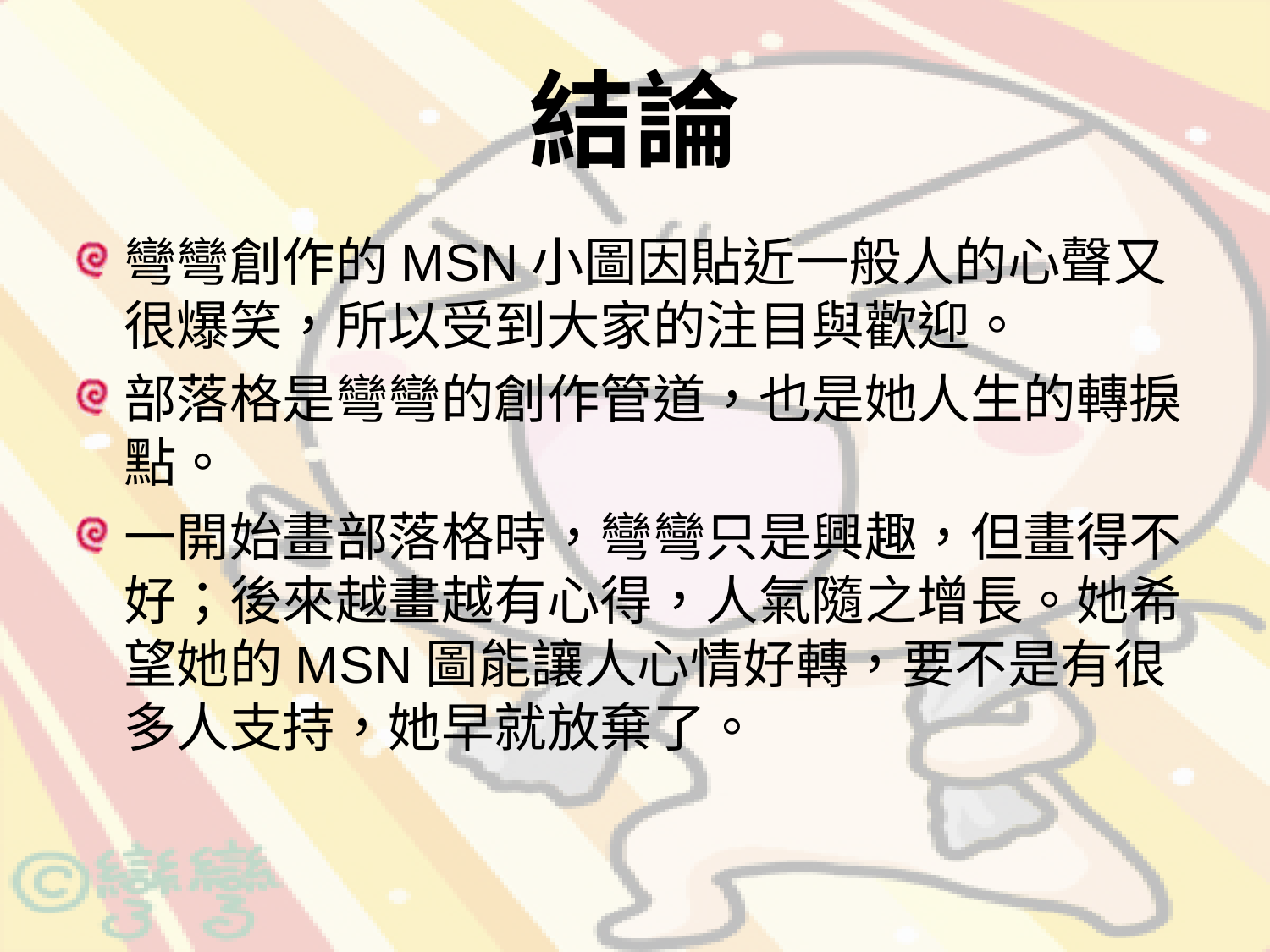

# 結論
彎彎創作的MSN小圖因貼近一般人的心聲又很爆笑，所以受到大家的注目與歡迎。
部落格是彎彎的創作管道，也是她人生的轉捩點。
一開始畫部落格時，彎彎只是興趣，但畫得不好；後來越畫越有心得，人氣隨之增長。她希望她的MSN圖能讓人心情好轉，要不是有很多人支持，她早就放棄了。